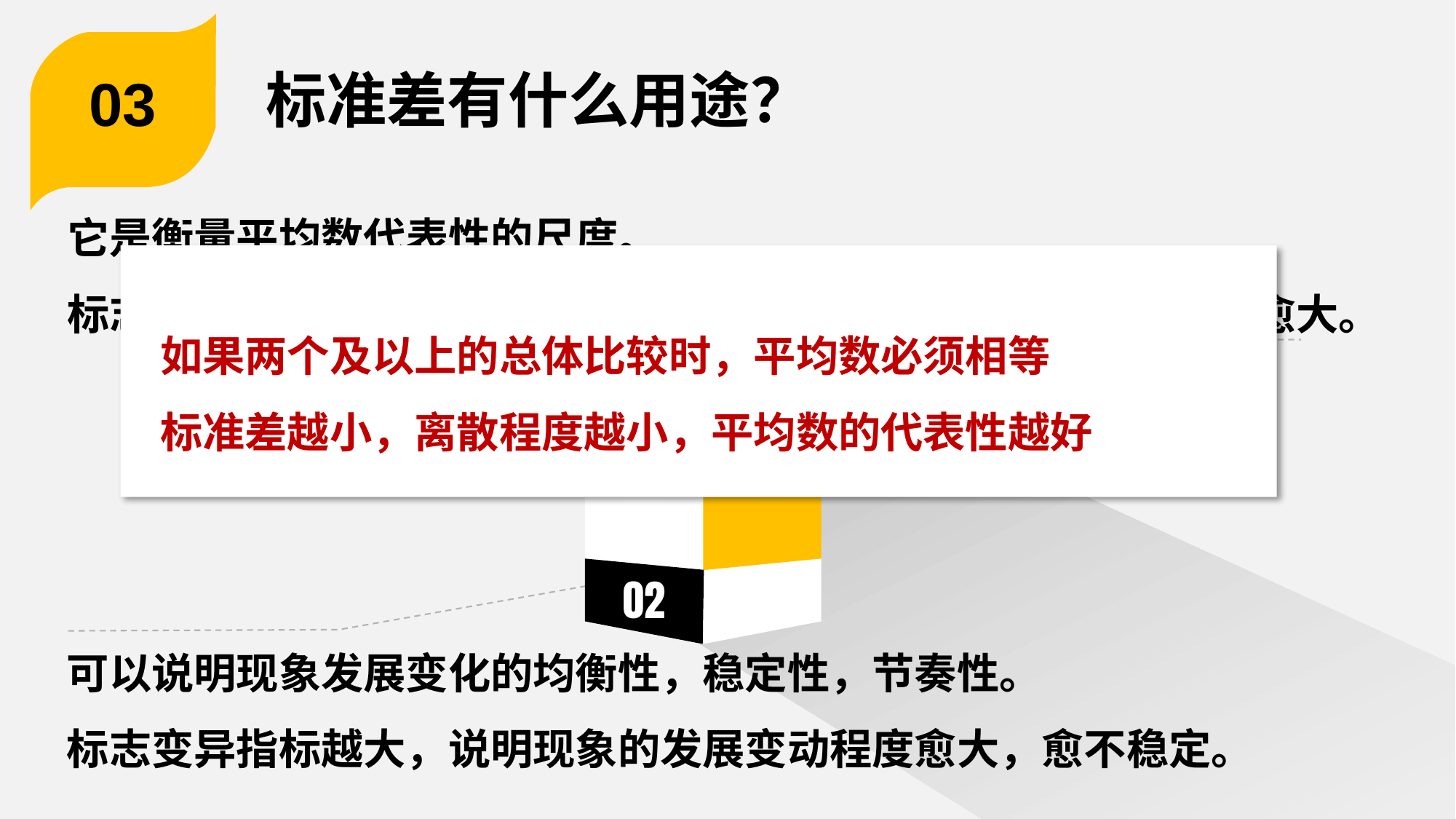

标准差有什么用途？
03
它是衡量平均数代表性的尺度。
标志变异指标越大，标志值愈分散，平均数的代表性愈差，反之愈大。

01

02

可以说明现象发展变化的均衡性，稳定性，节奏性。
标志变异指标越大，说明现象的发展变动程度愈大，愈不稳定。

如果两个及以上的总体比较时，平均数必须相等
标准差越小，离散程度越小，平均数的代表性越好